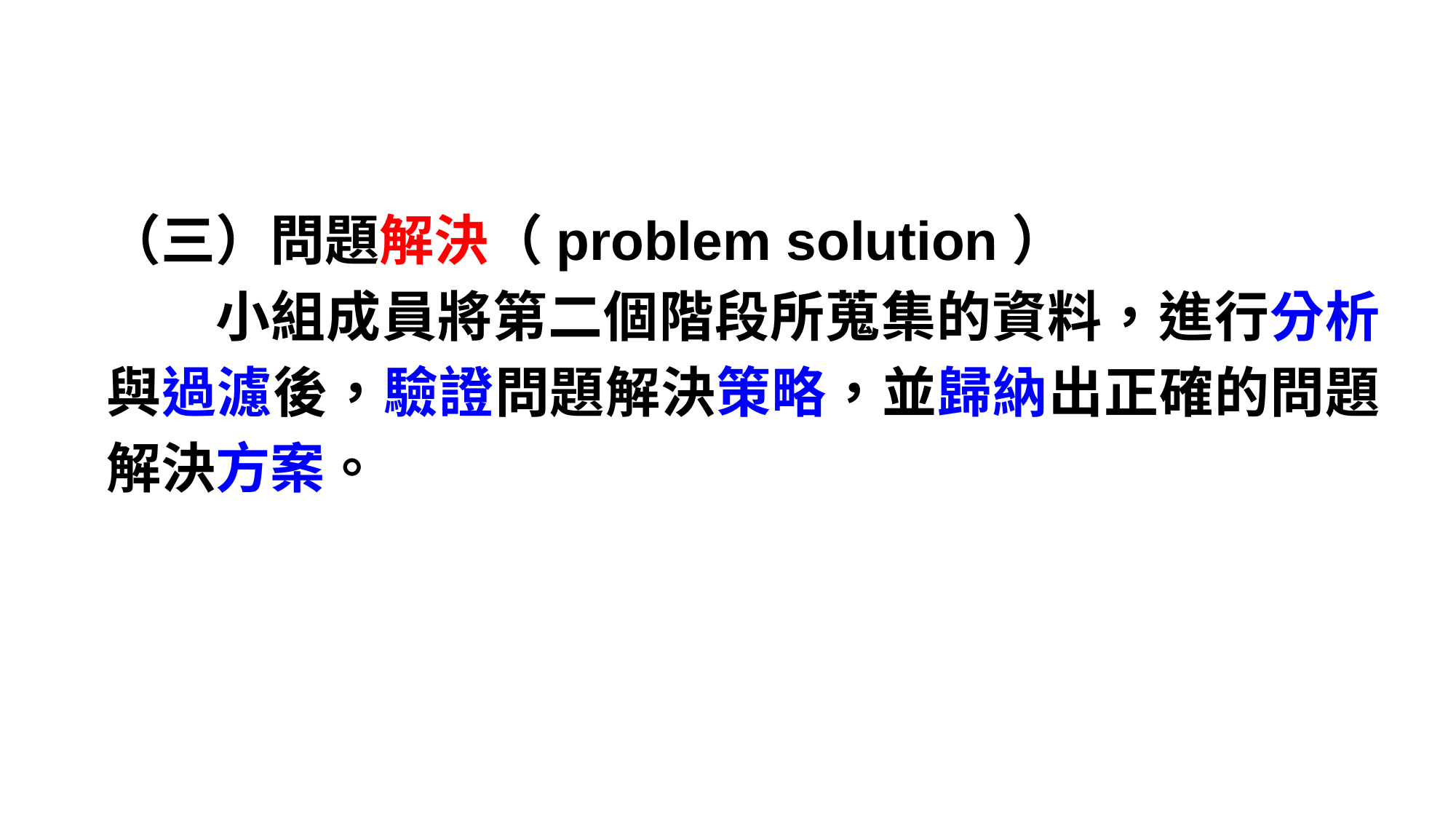

（三）問題解決（problem solution）
        小組成員將第二個階段所蒐集的資料，進行分析與過濾後，驗證問題解決策略，並歸納出正確的問題解決方案。